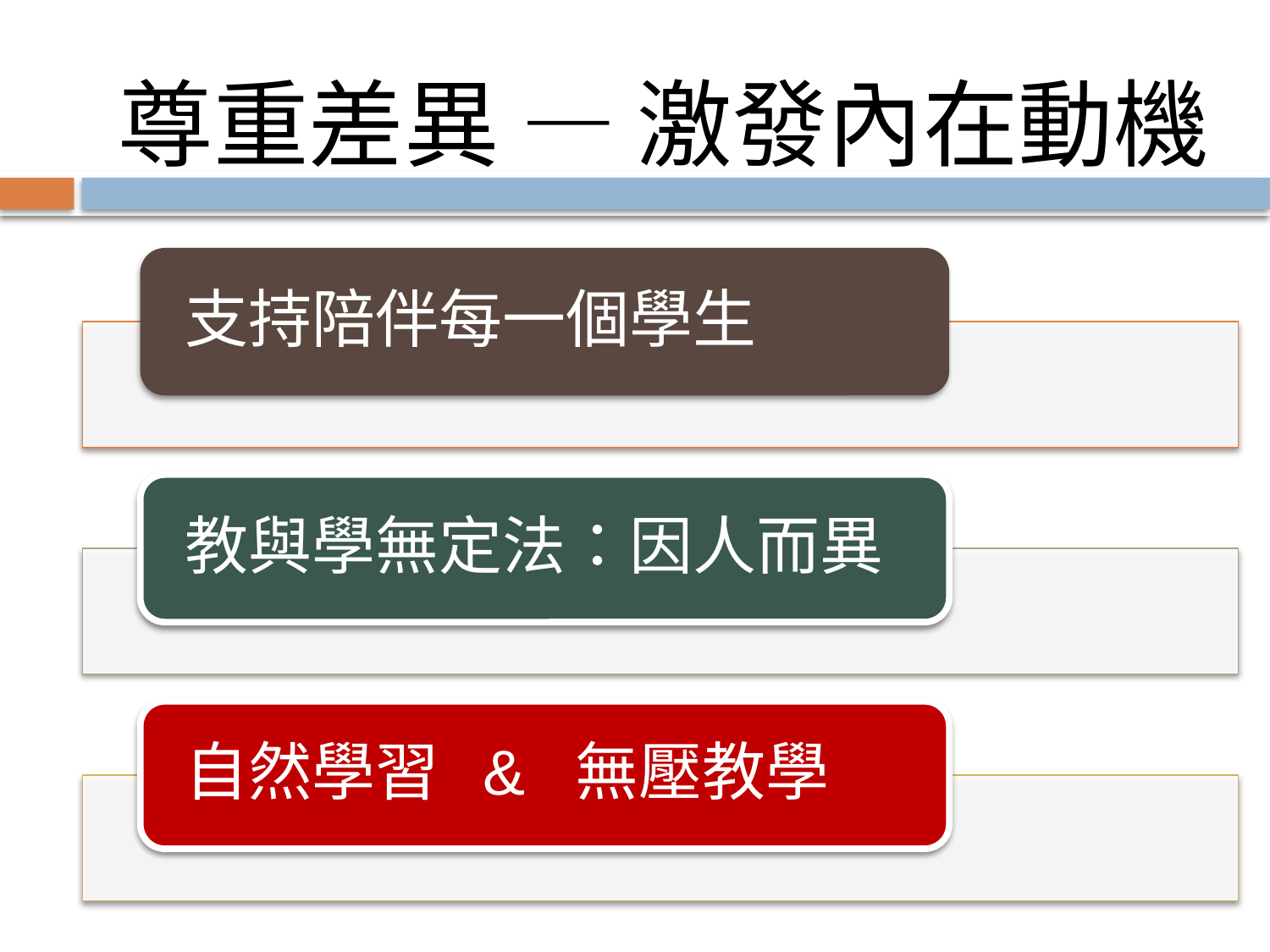

尊重差異 — 激發內在動機
支持陪伴每一個學生
教與學無定法：因人而異
自然學習  &  無壓教學